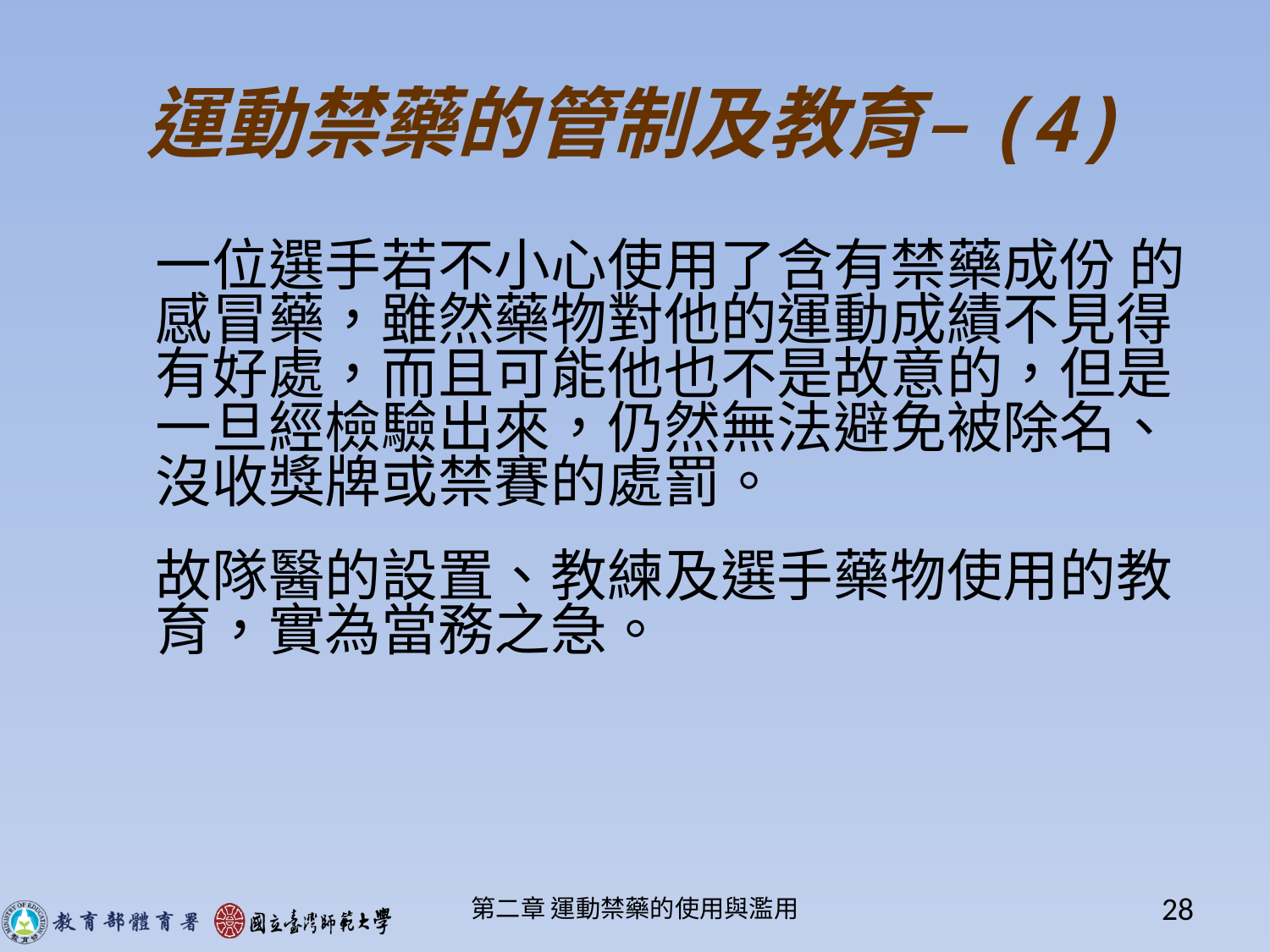

運動禁藥的管制及教育–(4)
一位選手若不小心使用了含有禁藥成份 的感冒藥，雖然藥物對他的運動成績不見得有好處，而且可能他也不是故意的，但是一旦經檢驗出來，仍然無法避免被除名、沒收獎牌或禁賽的處罰。

故隊醫的設置、教練及選手藥物使用的教育，實為當務之急。
第二章 運動禁藥的使用與濫用
28